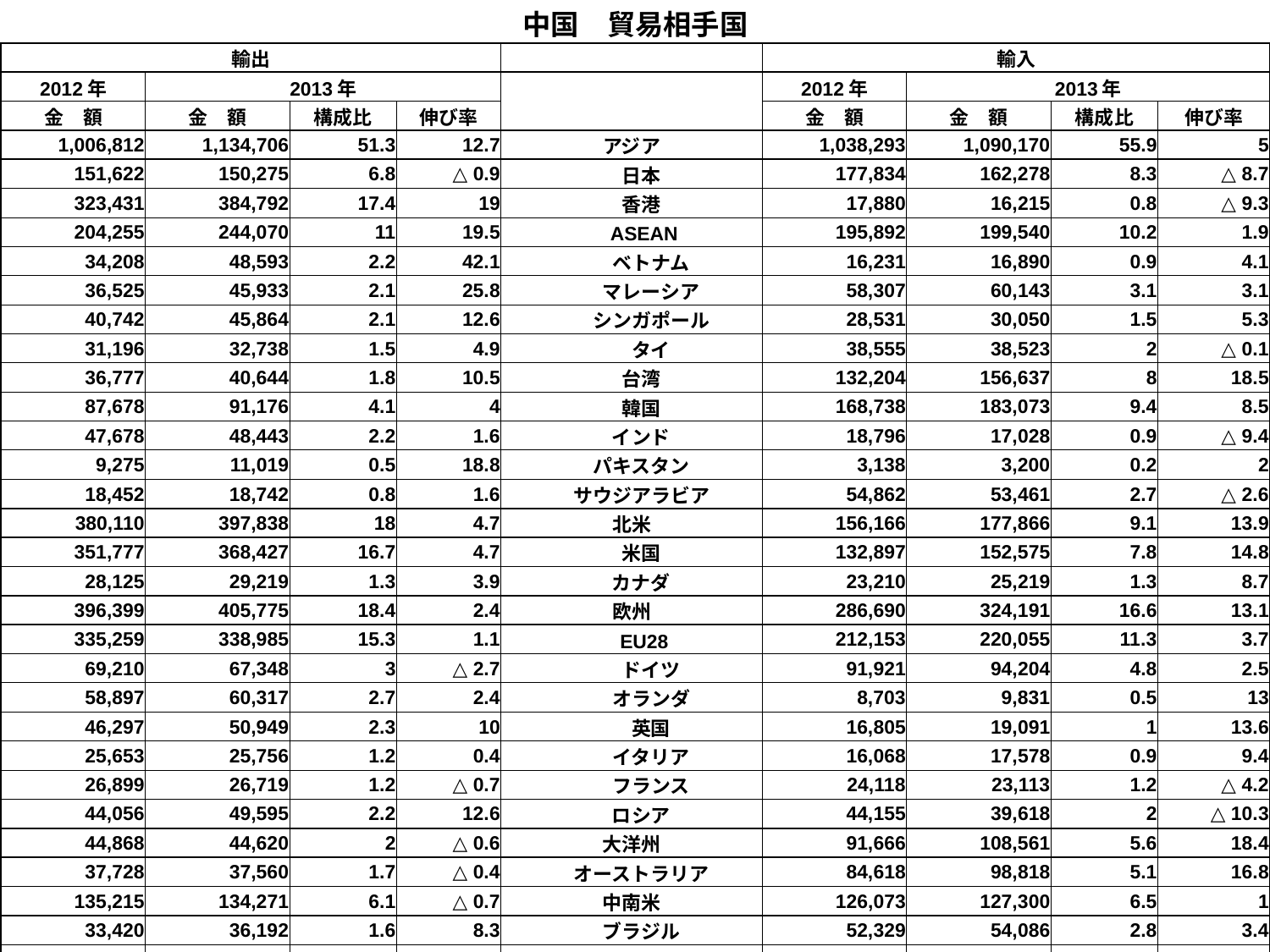

| 中国　貿易相手国 |  |  |  |  |  |  |  |  |
| --- | --- | --- | --- | --- | --- | --- | --- | --- |
| 輸出 |  |  |  |  | 輸入 |  |  |  |
| 2012年 | 2013年 |  |  |  | 2012年 | 2013年 |  |  |
| 金　額 | 金　額 | 構成比 | 伸び率 |  | 金　額 | 金　額 | 構成比 | 伸び率 |
| 1,006,812 | 1,134,706 | 51.3 | 12.7 | アジア | 1,038,293 | 1,090,170 | 55.9 | 5 |
| 151,622 | 150,275 | 6.8 | △ 0.9 | 日本 | 177,834 | 162,278 | 8.3 | △ 8.7 |
| 323,431 | 384,792 | 17.4 | 19 | 香港 | 17,880 | 16,215 | 0.8 | △ 9.3 |
| 204,255 | 244,070 | 11 | 19.5 | ASEAN | 195,892 | 199,540 | 10.2 | 1.9 |
| 34,208 | 48,593 | 2.2 | 42.1 | ベトナム | 16,231 | 16,890 | 0.9 | 4.1 |
| 36,525 | 45,933 | 2.1 | 25.8 | マレーシア | 58,307 | 60,143 | 3.1 | 3.1 |
| 40,742 | 45,864 | 2.1 | 12.6 | シンガポール | 28,531 | 30,050 | 1.5 | 5.3 |
| 31,196 | 32,738 | 1.5 | 4.9 | タイ | 38,555 | 38,523 | 2 | △ 0.1 |
| 36,777 | 40,644 | 1.8 | 10.5 | 台湾 | 132,204 | 156,637 | 8 | 18.5 |
| 87,678 | 91,176 | 4.1 | 4 | 韓国 | 168,738 | 183,073 | 9.4 | 8.5 |
| 47,678 | 48,443 | 2.2 | 1.6 | インド | 18,796 | 17,028 | 0.9 | △ 9.4 |
| 9,275 | 11,019 | 0.5 | 18.8 | パキスタン | 3,138 | 3,200 | 0.2 | 2 |
| 18,452 | 18,742 | 0.8 | 1.6 | サウジアラビア | 54,862 | 53,461 | 2.7 | △ 2.6 |
| 380,110 | 397,838 | 18 | 4.7 | 北米 | 156,166 | 177,866 | 9.1 | 13.9 |
| 351,777 | 368,427 | 16.7 | 4.7 | 米国 | 132,897 | 152,575 | 7.8 | 14.8 |
| 28,125 | 29,219 | 1.3 | 3.9 | カナダ | 23,210 | 25,219 | 1.3 | 8.7 |
| 396,399 | 405,775 | 18.4 | 2.4 | 欧州 | 286,690 | 324,191 | 16.6 | 13.1 |
| 335,259 | 338,985 | 15.3 | 1.1 | EU28 | 212,153 | 220,055 | 11.3 | 3.7 |
| 69,210 | 67,348 | 3 | △ 2.7 | ドイツ | 91,921 | 94,204 | 4.8 | 2.5 |
| 58,897 | 60,317 | 2.7 | 2.4 | オランダ | 8,703 | 9,831 | 0.5 | 13 |
| 46,297 | 50,949 | 2.3 | 10 | 英国 | 16,805 | 19,091 | 1 | 13.6 |
| 25,653 | 25,756 | 1.2 | 0.4 | イタリア | 16,068 | 17,578 | 0.9 | 9.4 |
| 26,899 | 26,719 | 1.2 | △ 0.7 | フランス | 24,118 | 23,113 | 1.2 | △ 4.2 |
| 44,056 | 49,595 | 2.2 | 12.6 | ロシア | 44,155 | 39,618 | 2 | △ 10.3 |
| 44,868 | 44,620 | 2 | △ 0.6 | 大洋州 | 91,666 | 108,561 | 5.6 | 18.4 |
| 37,728 | 37,560 | 1.7 | △ 0.4 | オーストラリア | 84,618 | 98,818 | 5.1 | 16.8 |
| 135,215 | 134,271 | 6.1 | △ 0.7 | 中南米 | 126,073 | 127,300 | 6.5 | 1 |
| 33,420 | 36,192 | 1.6 | 8.3 | ブラジル | 52,329 | 54,086 | 2.8 | 3.4 |
| 12,599 | 13,113 | 0.6 | 4.1 | チリ | 20,627 | 20,693 | 1.1 | 0.3 |
| 27,515 | 28,968 | 1.3 | 5.3 | メキシコ | 9,160 | 10,249 | 0.5 | 11.9 |
| 85,311 | 92,809 | 4.2 | 8.8 | アフリカ | 113,251 | 117,429 | 6 | 3.7 |
| 15,323 | 16,831 | 0.8 | 9.8 | 南アフリカ共和国 | 44,671 | 48,319 | 2.5 | 8.2 |
| 4,039 | 3,965 | 0.2 | △ 1.8 | アンゴラ | 33,562 | 31,970 | 1.6 | △ 4.7 |
| 2,048,714 | 2,210,019 | 100 | 7.9 | 合計（CIF） | 1,818,405 | 1,950,289 | 100 | 7.3 |